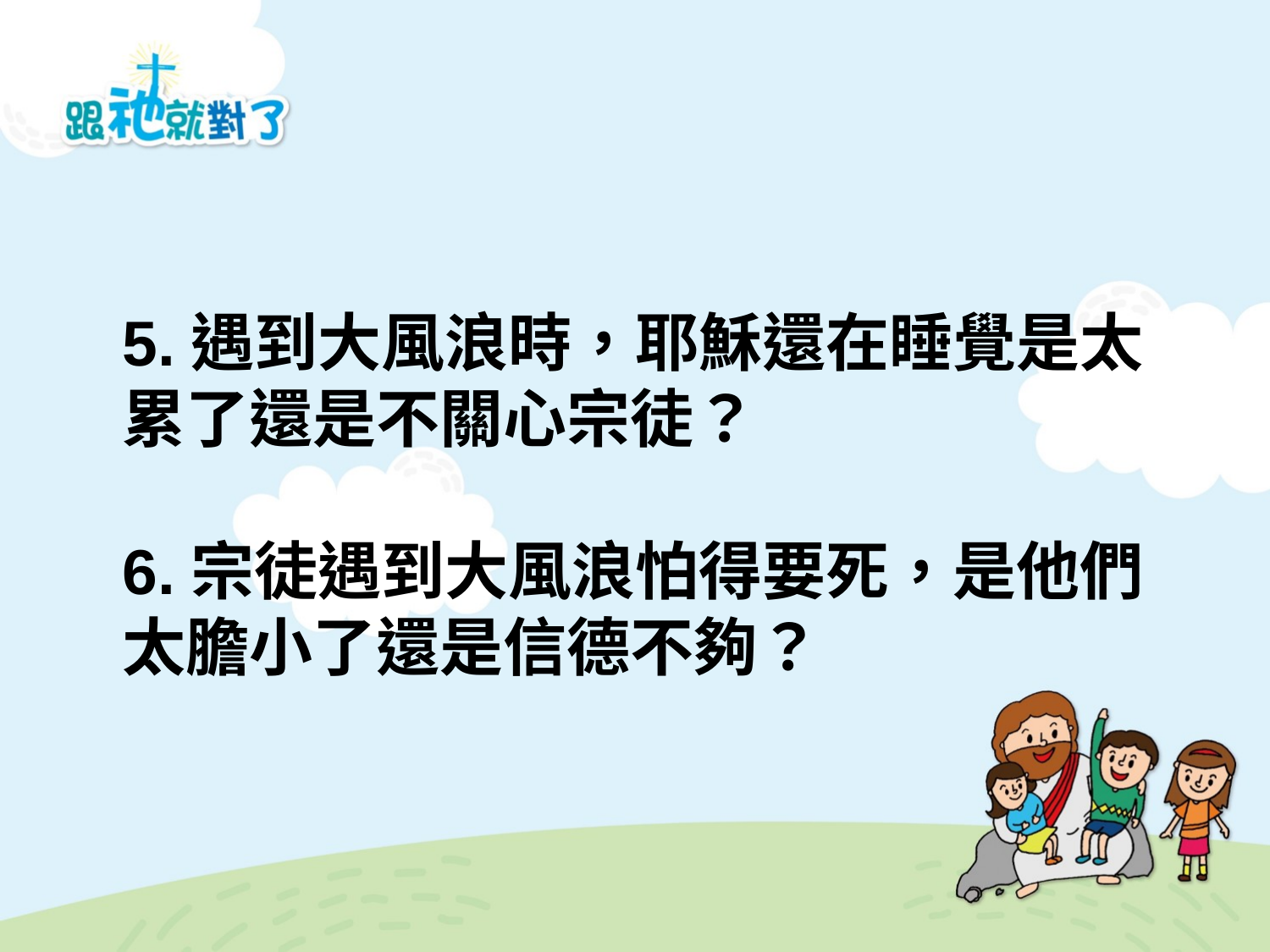

5.遇到大風浪時，耶穌還在睡覺是太累了還是不關心宗徒？

6.宗徒遇到大風浪怕得要死，是他們太膽小了還是信德不夠？